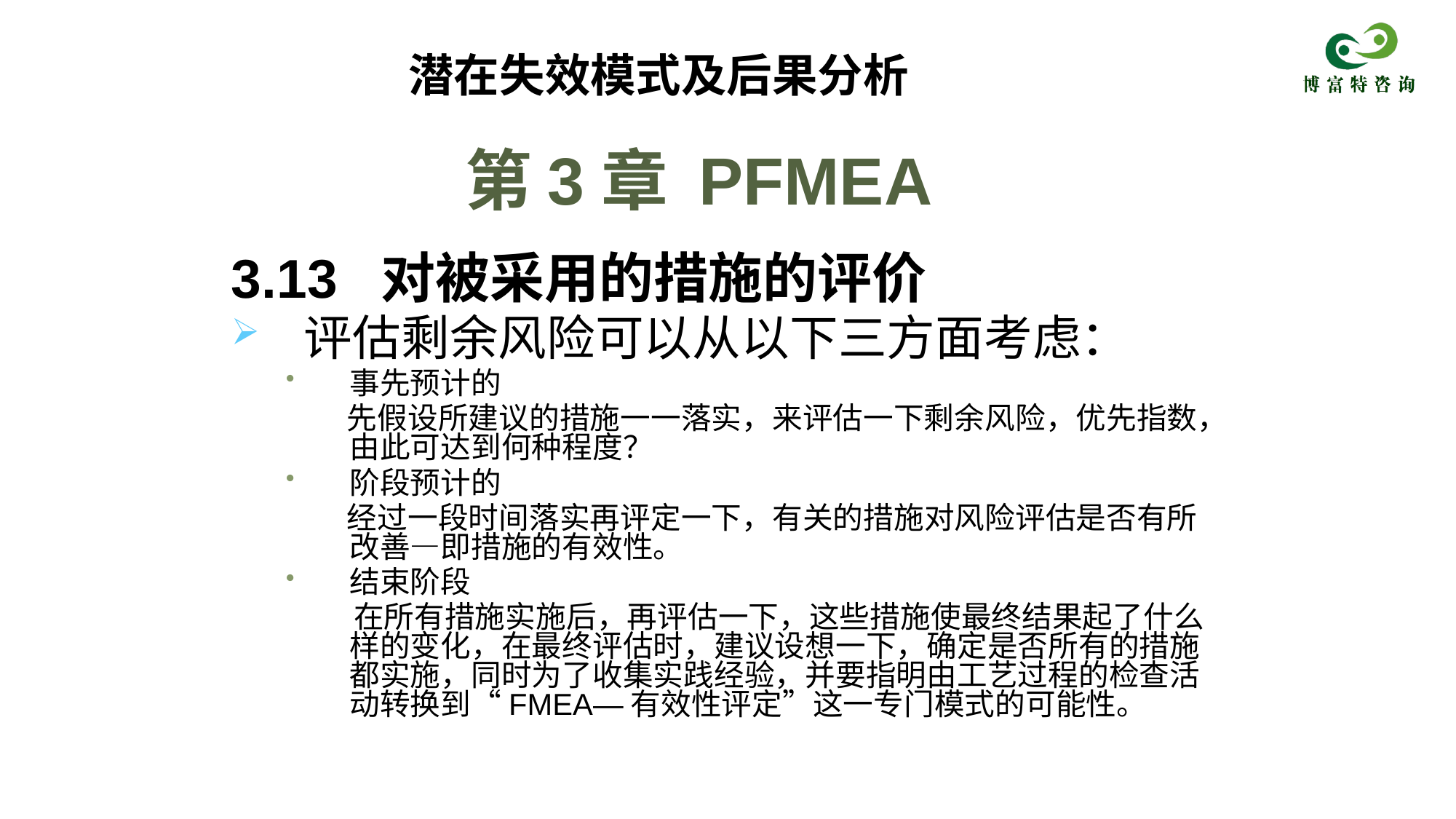

潜在失效模式及后果分析
# 第3章 PFMEA
3.13  对被采用的措施的评价
评估剩余风险可以从以下三方面考虑：
事先预计的
        先假设所建议的措施一一落实，来评估一下剩余风险，优先指数，由此可达到何种程度？
阶段预计的
        经过一段时间落实再评定一下，有关的措施对风险评估是否有所 改善—即措施的有效性。
结束阶段
         在所有措施实施后，再评估一下，这些措施使最终结果起了什么样的变化，在最终评估时，建议设想一下，确定是否所有的措施都实施，同时为了收集实践经验，并要指明由工艺过程的检查活动转换到“FMEA—有效性评定”这一专门模式的可能性。
78